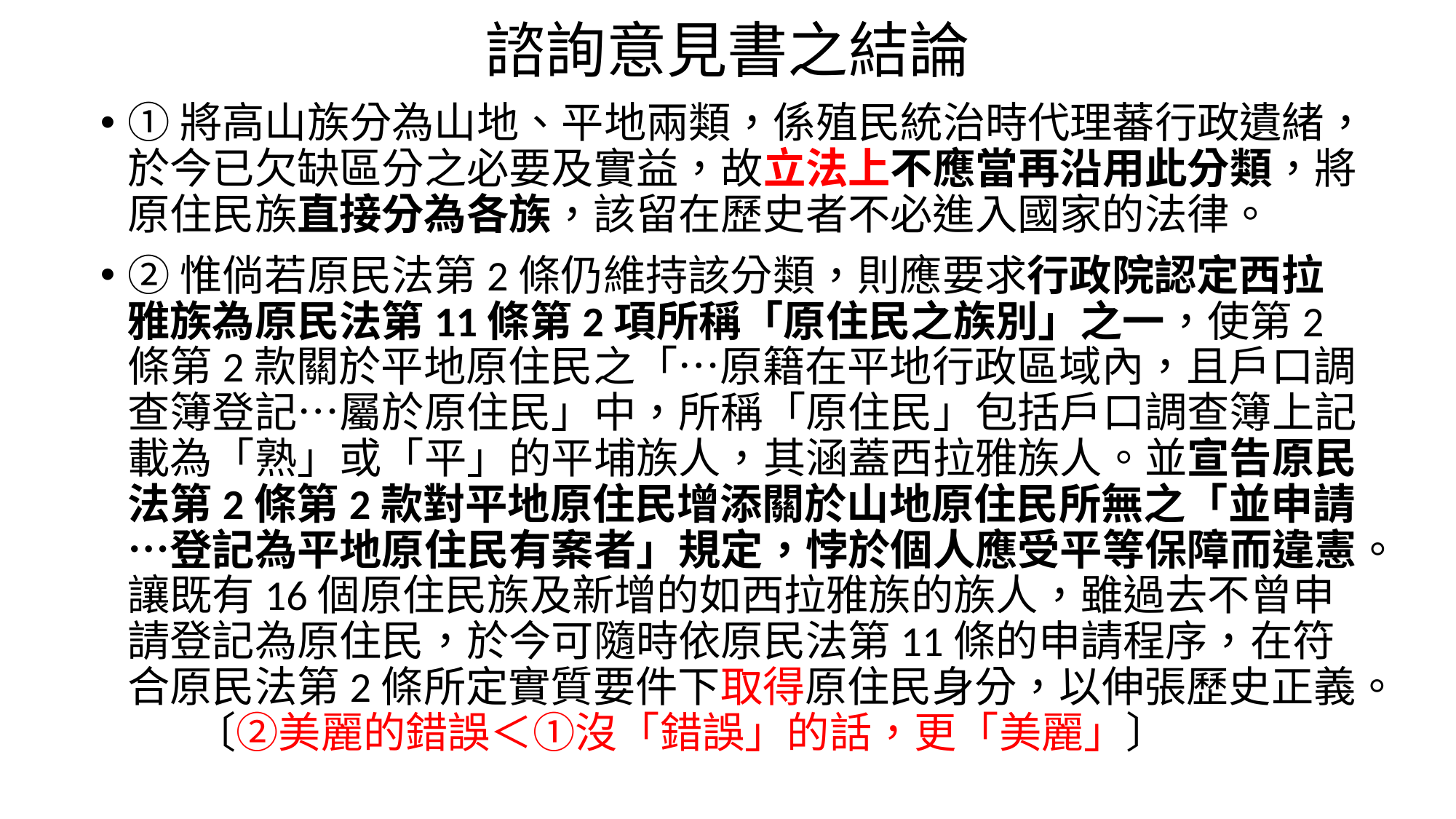

# 諮詢意見書之結論
①將高山族分為山地、平地兩類，係殖民統治時代理蕃行政遺緒，於今已欠缺區分之必要及實益，故立法上不應當再沿用此分類，將原住民族直接分為各族，該留在歷史者不必進入國家的法律。
②惟倘若原民法第2條仍維持該分類，則應要求行政院認定西拉雅族為原民法第11條第2項所稱「原住民之族別」之一，使第2條第2款關於平地原住民之「…原籍在平地行政區域內，且戶口調查簿登記…屬於原住民」中，所稱「原住民」包括戶口調查簿上記載為「熟」或「平」的平埔族人，其涵蓋西拉雅族人。並宣告原民法第2條第2款對平地原住民增添關於山地原住民所無之「並申請…登記為平地原住民有案者」規定，悖於個人應受平等保障而違憲。讓既有16個原住民族及新增的如西拉雅族的族人，雖過去不曾申請登記為原住民，於今可隨時依原民法第11條的申請程序，在符合原民法第2條所定實質要件下取得原住民身分，以伸張歷史正義。       〔②美麗的錯誤＜①沒「錯誤」的話，更「美麗」〕